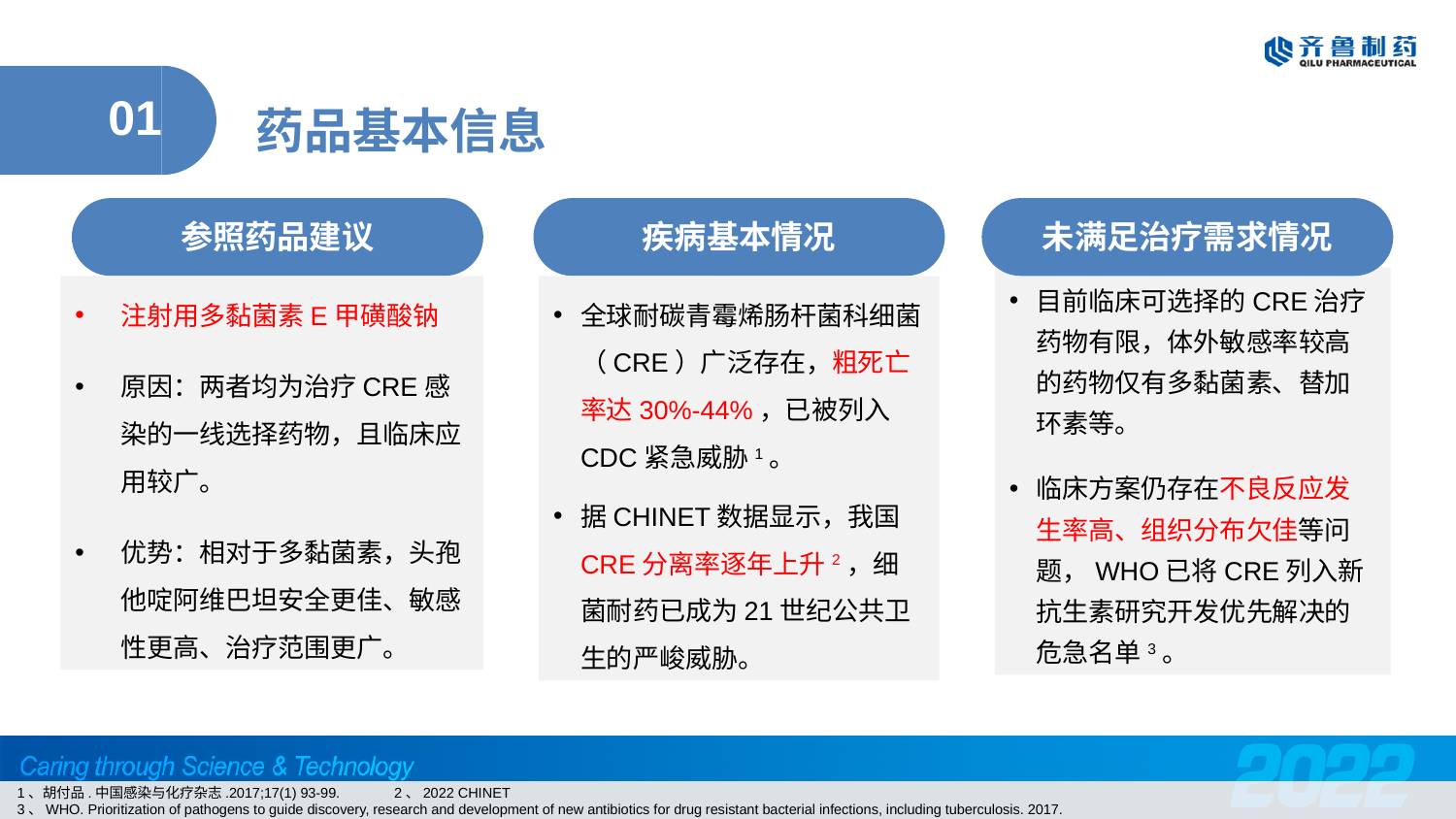

药品基本信息
01
参照药品建议
疾病基本情况
未满足治疗需求情况
目前临床可选择的CRE治疗药物有限，体外敏感率较高的药物仅有多黏菌素、替加环素等。
临床方案仍存在不良反应发生率高、组织分布欠佳等问题，WHO已将CRE列入新抗生素研究开发优先解决的危急名单3。
注射用多黏菌素E甲磺酸钠
原因：两者均为治疗CRE感染的一线选择药物，且临床应用较广。
优势：相对于多黏菌素，头孢他啶阿维巴坦安全更佳、敏感性更高、治疗范围更广。
全球耐碳青霉烯肠杆菌科细菌（CRE）广泛存在，粗死亡率达30%-44%，已被列入CDC紧急威胁1。
据CHINET数据显示，我国CRE分离率逐年上升2，细菌耐药已成为21世纪公共卫生的严峻威胁。
1、胡付品.中国感染与化疗杂志.2017;17(1) 93-99.              2、2022 CHINET
3、WHO. Prioritization of pathogens to guide discovery, research and development of new antibiotics for drug resistant bacterial infections, including tuberculosis. 2017.